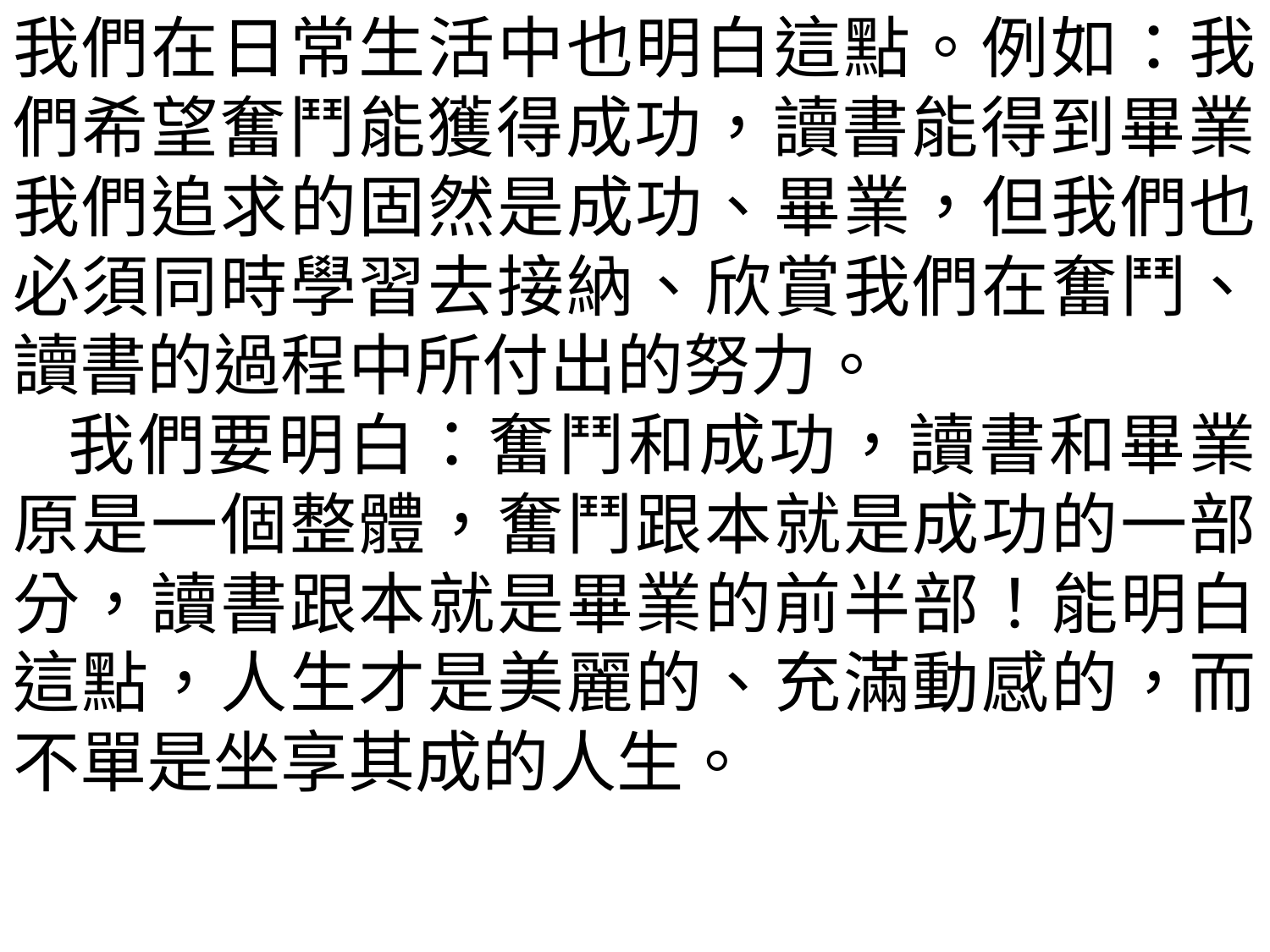

我們在日常生活中也明白這點。例如：我們希望奮鬥能獲得成功，讀書能得到畢業。我們追求的固然是成功、畢業，但我們也必須同時學習去接納、欣賞我們在奮鬥、讀書的過程中所付出的努力。
  我們要明白：奮鬥和成功，讀書和畢業原是一個整體，奮鬥跟本就是成功的一部分，讀書跟本就是畢業的前半部！能明白這點，人生才是美麗的、充滿動感的，而不單是坐享其成的人生。